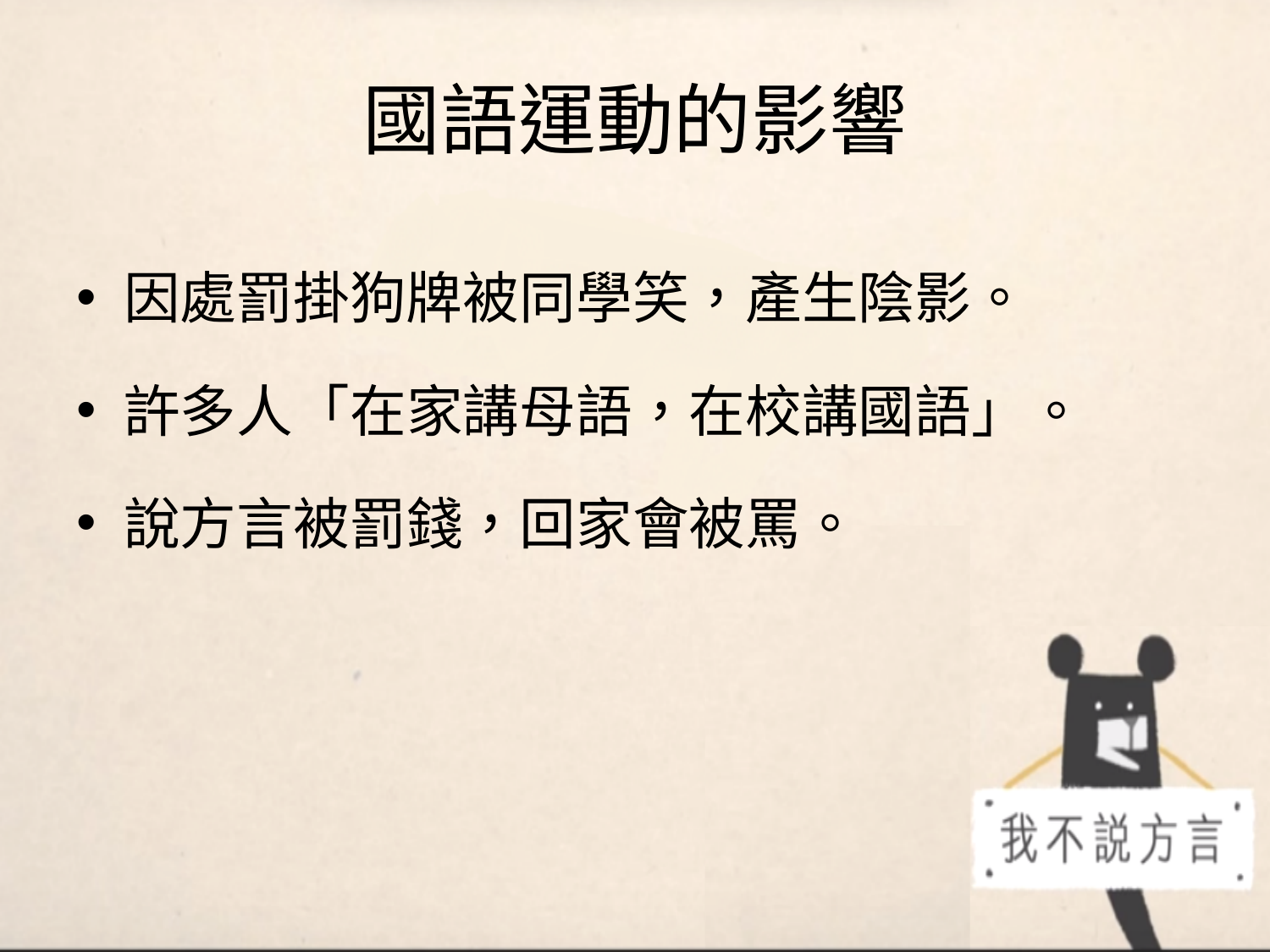

# 國語運動的影響
因處罰掛狗牌被同學笑，產生陰影。
許多人「在家講母語，在校講國語」。
說方言被罰錢，回家會被罵。